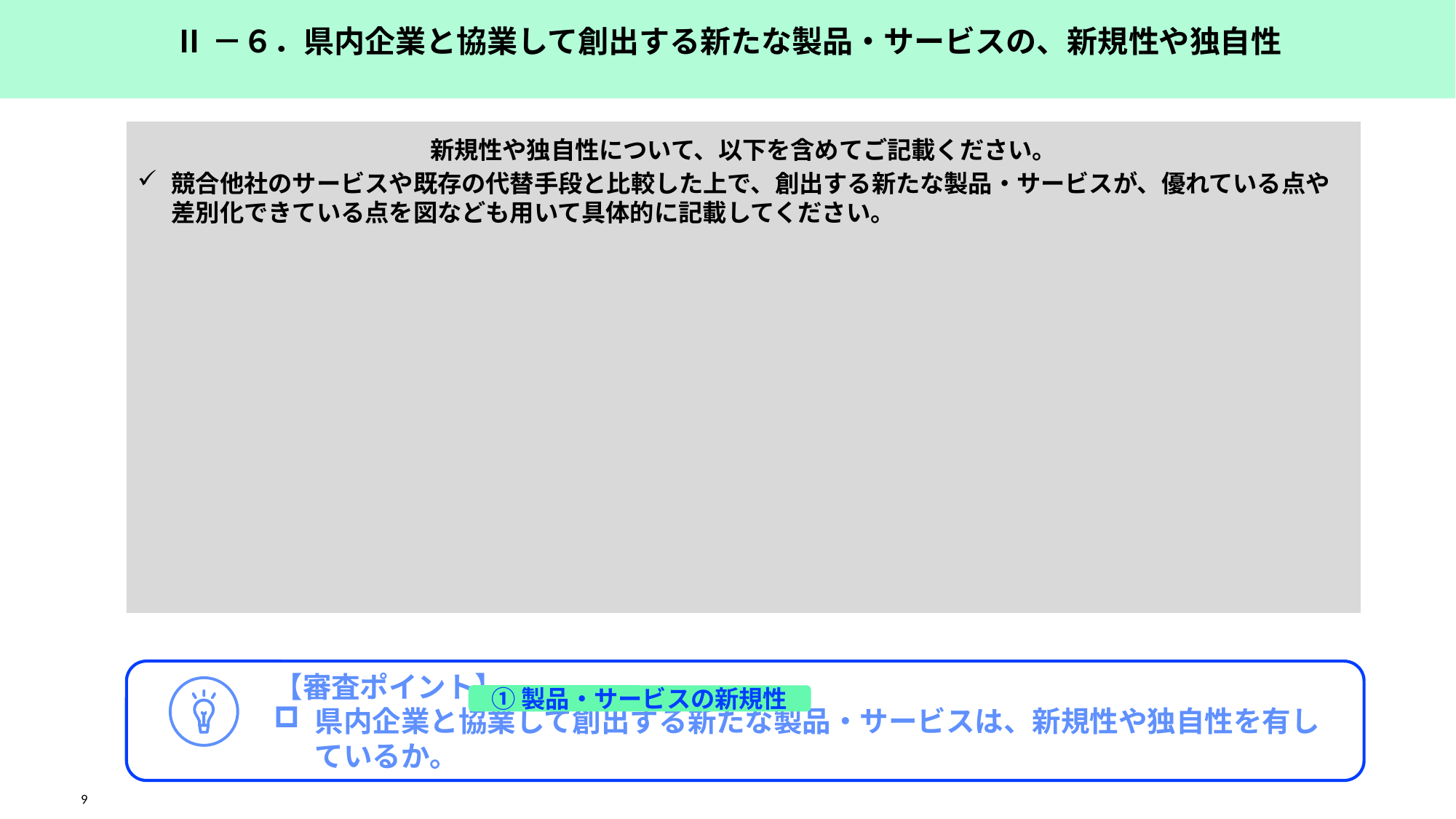

Ⅱ－６．県内企業と協業して創出する新たな製品・サービスの、新規性や独自性
新規性や独自性について、以下を含めてご記載ください。
競合他社のサービスや既存の代替手段と比較した上で、創出する新たな製品・サービスが、優れている点や差別化できている点を図なども用いて具体的に記載してください。
【審査ポイント】
県内企業と協業して創出する新たな製品・サービスは、新規性や独自性を有しているか。

①製品・サービスの新規性
9